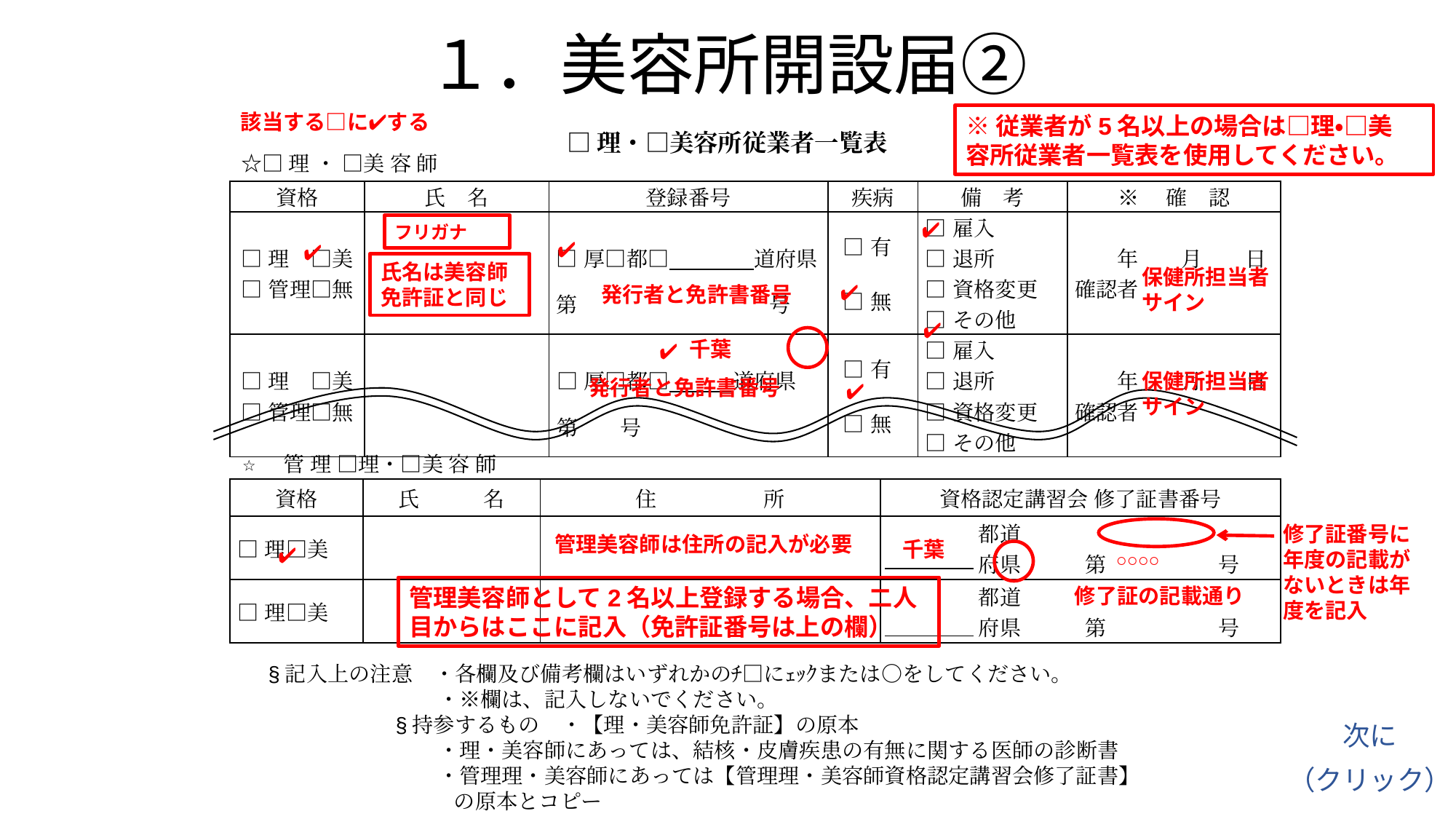

# １．美容所開設届②
該当する□に✔する
※従業者が5名以上の場合は□理・□美　容所従業者一覧表を使用してください。
□理・□美容所従業者一覧表
☆□理 ・ □美 容 師
| 資格 | 氏　名 | 登録番号 | 疾病 | 備　考 | ※　確　認 |
| --- | --- | --- | --- | --- | --- |
| □理　□美 □管理□無 |  | □厚□都□　　　　道府県 第　　　　　　　　　号 | □有   □無 | □雇入 □退所 □資格変更 □その他 | 年　　月　　日 確認者 |
| □理　□美 □管理□無 |  | □厚□都□　　　道府県 第　　号 | □有   □無 | □雇入 □退所 □資格変更 □その他 | 年　　月　　日 確認者 |
✔
フリガナ
✔
✔
氏名は美容師免許証と同じ
保健所担当者サイン
✔
発行者と免許書番号
✔

千葉
✔
保健所担当者サイン
発行者と免許書番号
✔

管 理 □理・□美 容 師
| 資格 | 氏　　　名 | 住　　　　　所 | 資格認定講習会 修了証書番号 |
| --- | --- | --- | --- |
| □理□美 |  |  | 都道　 　　　 　府県　　　第　　　　 　号 |
| □理□美 |  |  | 都道　 　　　 　府県　　　第　　　　 　号 |
修了証番号に年度の記載がないときは年度を記入

管理美容師は住所の記入が必要
千葉
✔

○○○○
管理美容師として2名以上登録する場合、二人目からはここに記入（免許証番号は上の欄）
修了証の記載通り
§記入上の注意　・各欄及び備考欄はいずれかのﾁ□にｪｯｸまたは○をしてください。
　　・※欄は、記入しないでください。
§持参するもの　・【理・美容師免許証】の原本
　　・理・美容師にあっては、結核・皮膚疾患の有無に関する医師の診断書
　　・管理理・美容師にあっては【管理理・美容師資格認定講習会修了証書】
　　の原本とコピー
次に
（クリック）